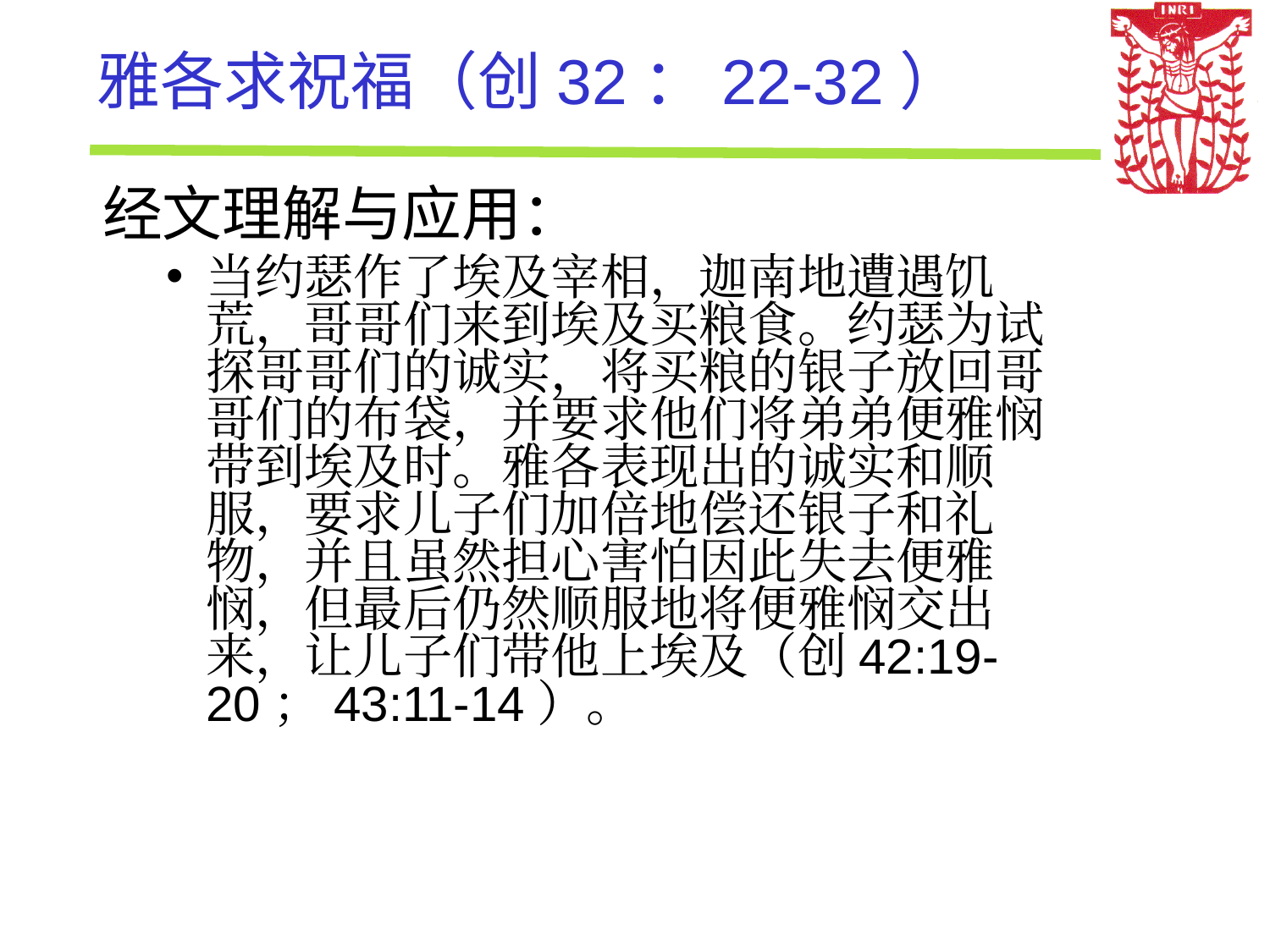

# 雅各求祝福（创32：22-32）
经文理解与应用：
当约瑟作了埃及宰相，迦南地遭遇饥荒，哥哥们来到埃及买粮食。约瑟为试探哥哥们的诚实，将买粮的银子放回哥哥们的布袋，并要求他们将弟弟便雅悯带到埃及时。雅各表现出的诚实和顺服，要求儿子们加倍地偿还银子和礼物，并且虽然担心害怕因此失去便雅悯，但最后仍然顺服地将便雅悯交出来，让儿子们带他上埃及（创42:19-20；43:11-14）。